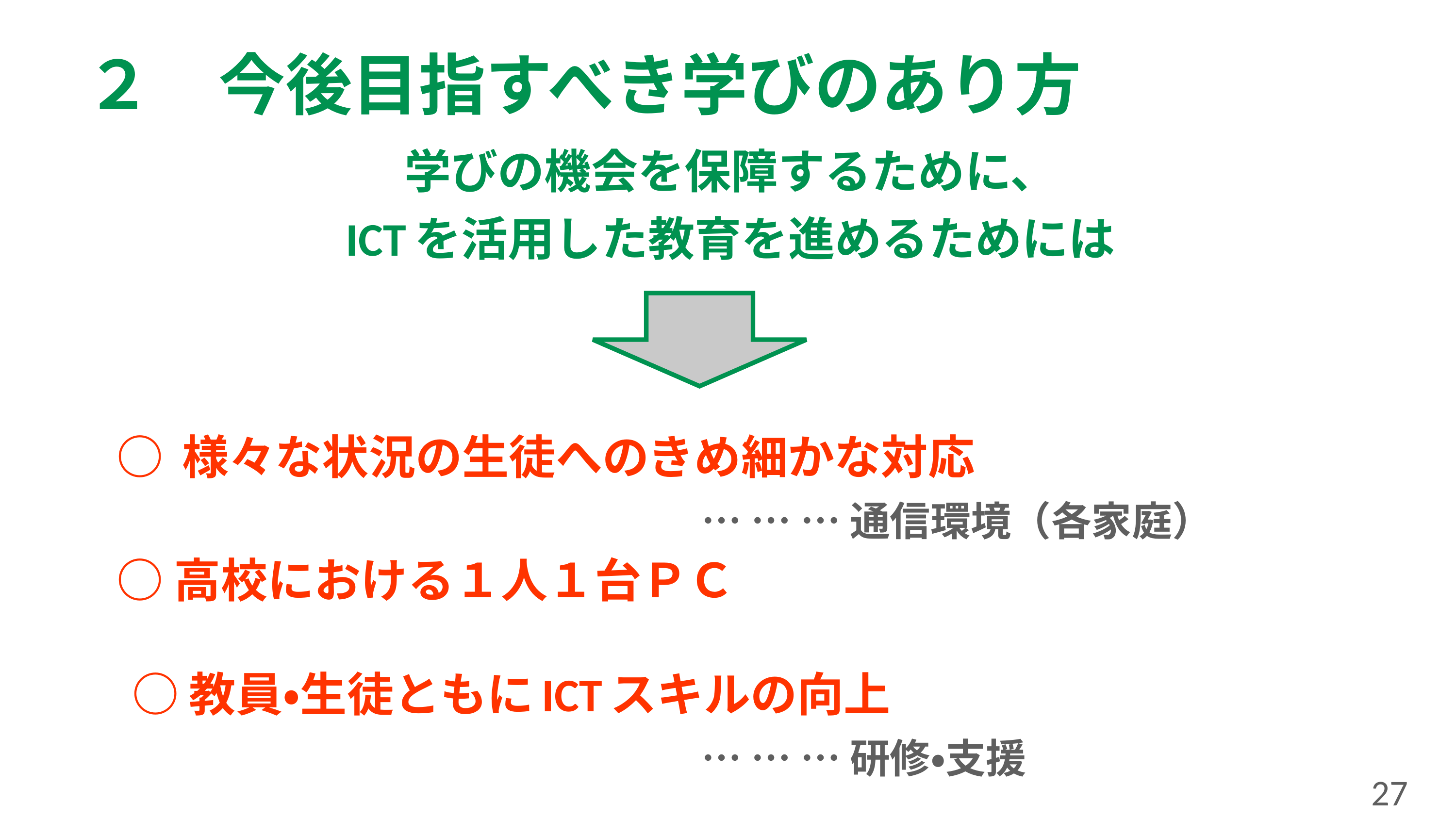

# ２　今後目指すべき学びのあり方
学びの機会を保障するために、
ICTを活用した教育を進めるためには

   ○ 様々な状況の生徒へのきめ細かな対応
　　　　　　　　　　　　　 … … … 通信環境（各家庭）
   ○ 高校における１人１台ＰＣ
　○ 教員・生徒ともにICTスキルの向上
　　　　　　　　　　　　　 … … … 研修・支援

27